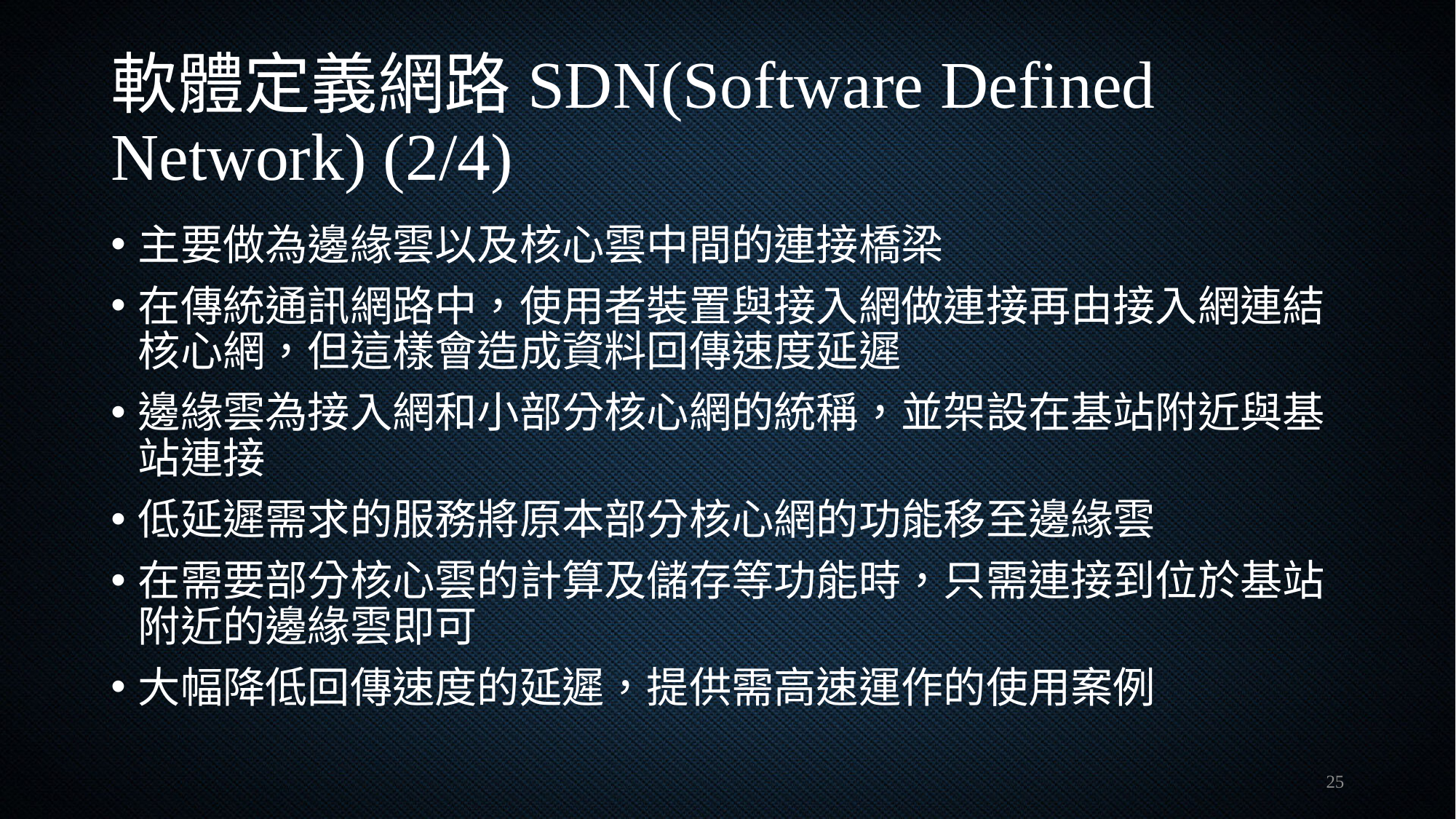

# 軟體定義網路SDN(Software Defined Network) (2/4)
主要做為邊緣雲以及核心雲中間的連接橋梁
在傳統通訊網路中，使用者裝置與接入網做連接再由接入網連結核心網，但這樣會造成資料回傳速度延遲
邊緣雲為接入網和小部分核心網的統稱，並架設在基站附近與基站連接
低延遲需求的服務將原本部分核心網的功能移至邊緣雲
在需要部分核心雲的計算及儲存等功能時，只需連接到位於基站附近的邊緣雲即可
大幅降低回傳速度的延遲，提供需高速運作的使用案例
25